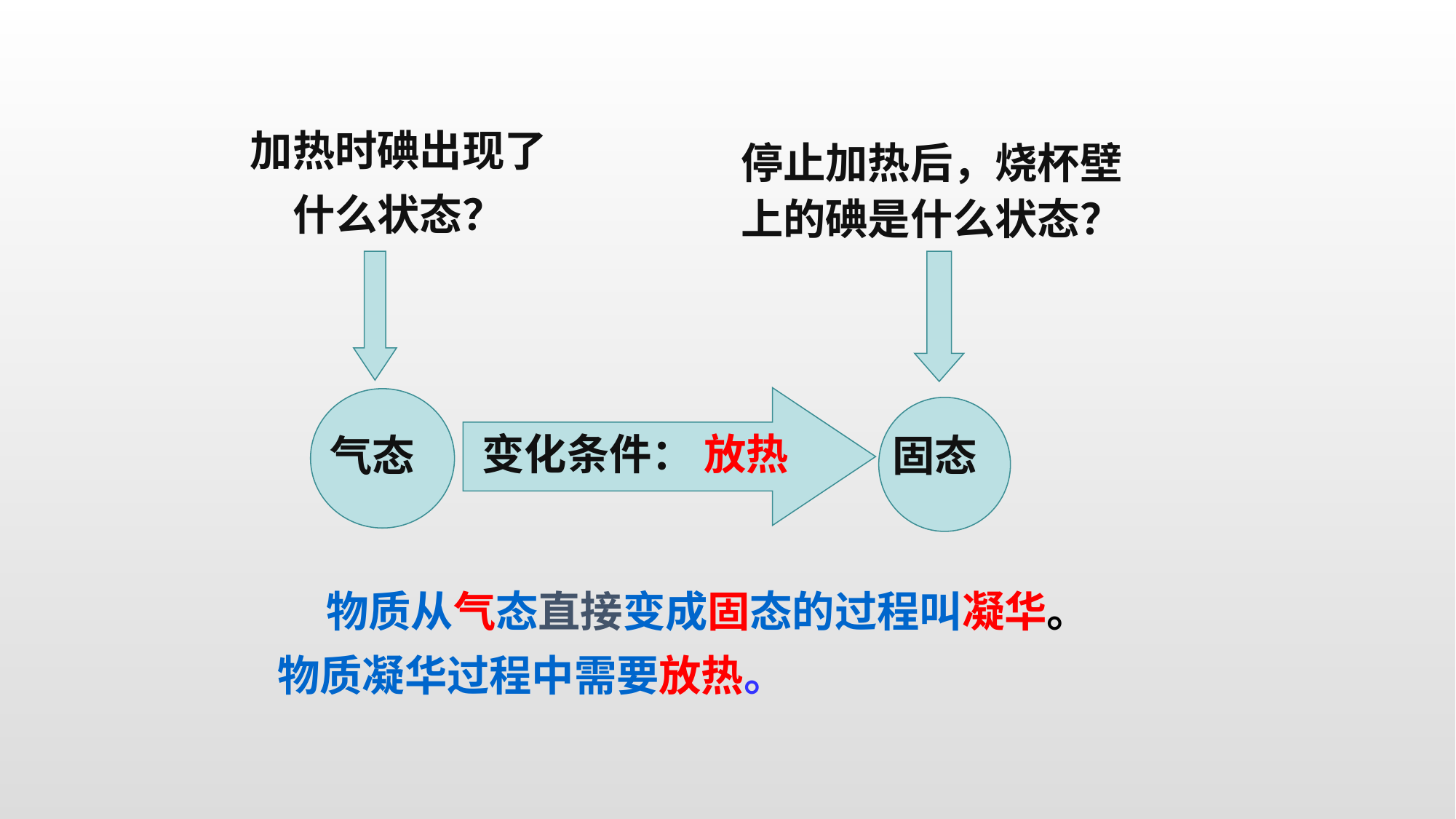

加热时碘出现了
什么状态？

气态
停止加热后，烧杯壁上的碘是什么状态？

固态

变化条件：
放热
    物质从气态直接变成固态的过程叫凝华。物质凝华过程中需要放热。